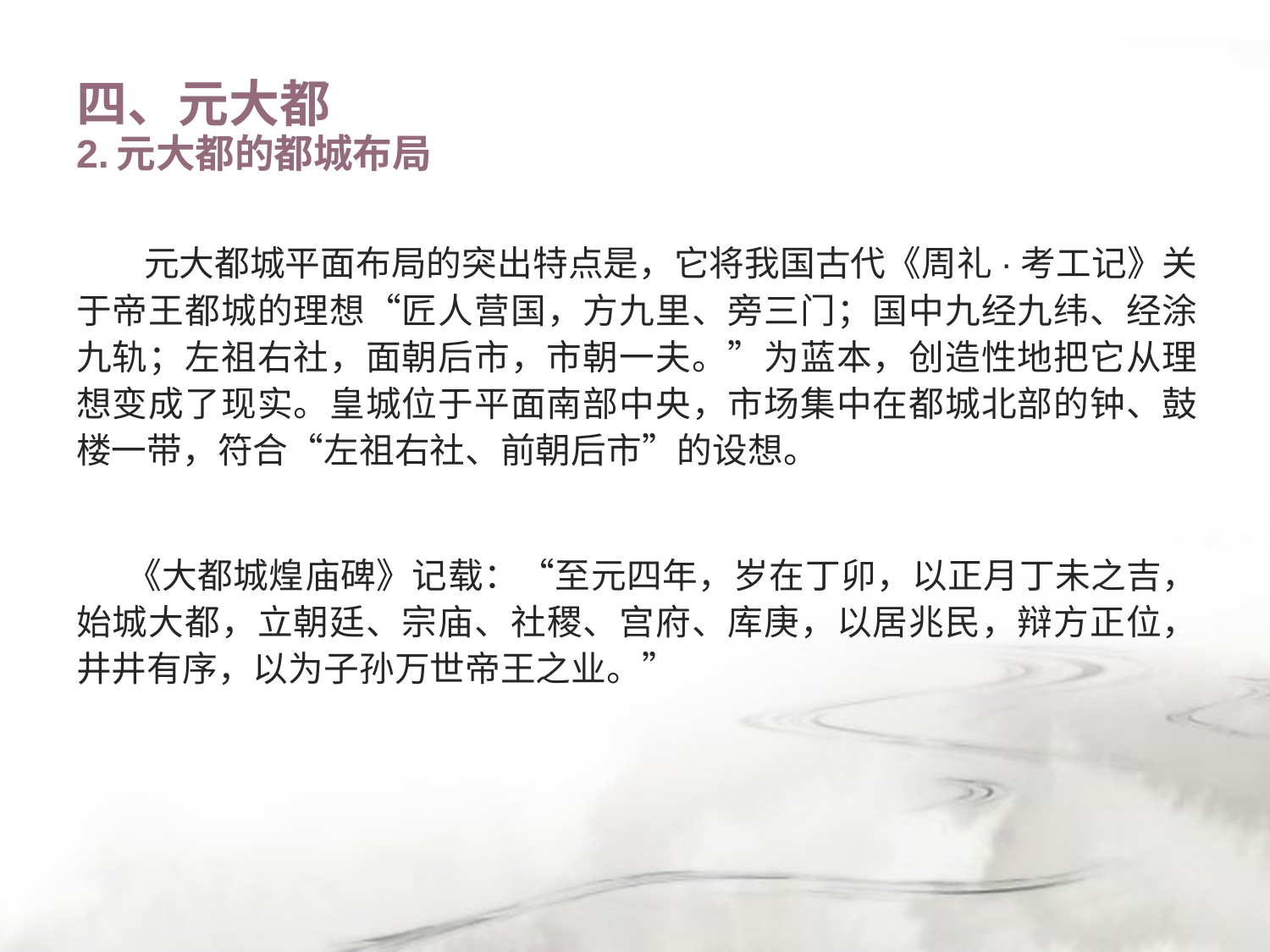

# 四、元大都 2.元大都的都城布局
      元大都城平面布局的突出特点是，它将我国古代《周礼·考工记》关于帝王都城的理想“匠人营国，方九里、旁三门；国中九经九纬、经涂九轨；左祖右社，面朝后市，市朝一夫。”为蓝本，创造性地把它从理想变成了现实。皇城位于平面南部中央，市场集中在都城北部的钟、鼓楼一带，符合“左祖右社、前朝后市”的设想。

     《大都城煌庙碑》记载：“至元四年，岁在丁卯，以正月丁未之吉，始城大都，立朝廷、宗庙、社稷、宫府、库庚，以居兆民，辩方正位，井井有序，以为子孙万世帝王之业。”